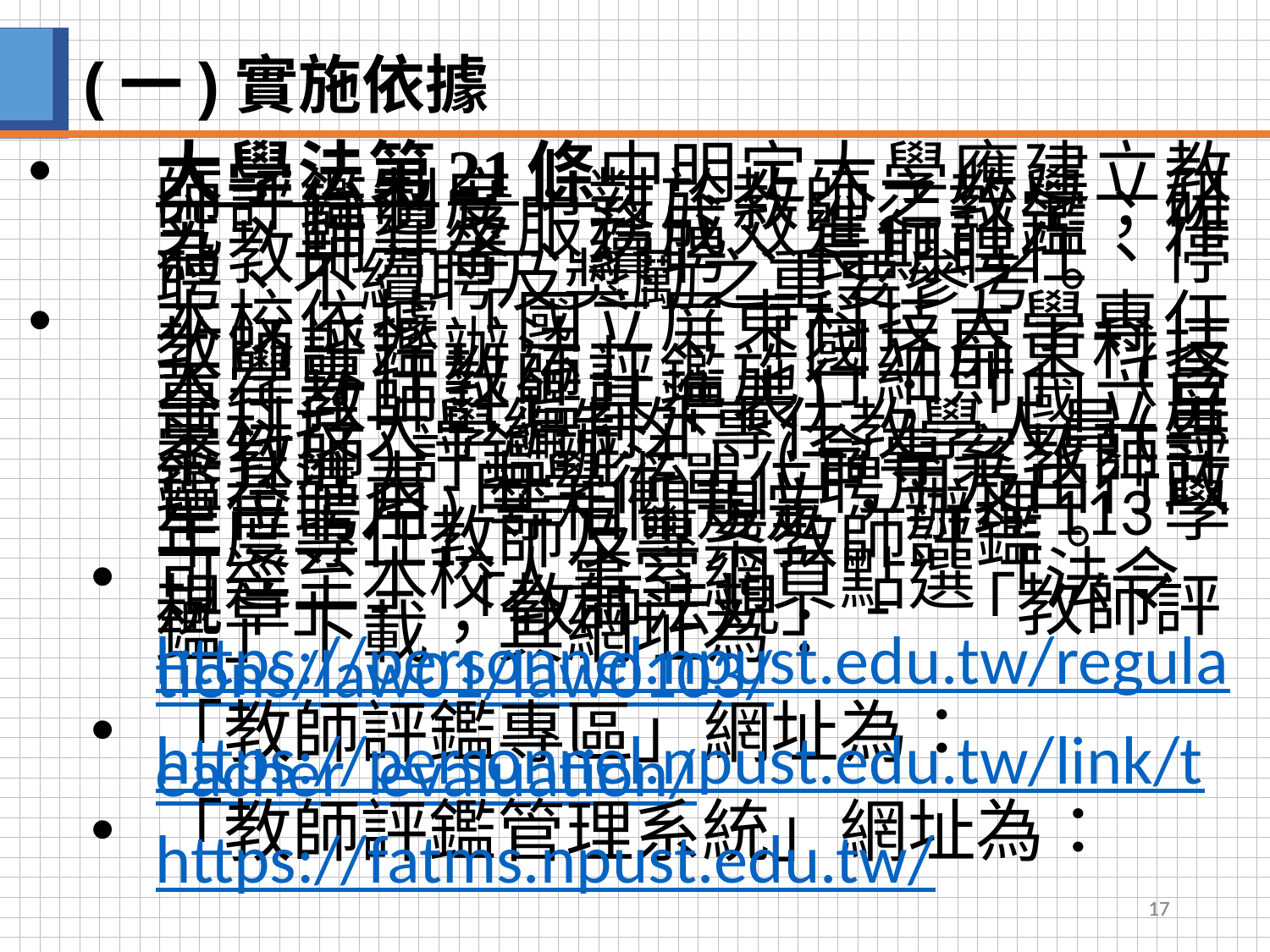

# (一)實施依據
大學法第21條中明定大學應建立教師評鑑制度，對於教師之教學、研究、輔導及服務成效進行評鑑，作為教師升等、續聘、長期聘任、停聘、不續聘及獎勵之重要參考。
本校依據「國立屏東科技大學專任教師評鑑辦法」、「國立屏東科技大學專任教師評鑑施行細則」（含專任教師評鑑基準表）；「國立屏東科技大學編制外專任教學人員(專案教師)評鑑辦法」(含專案教師評鑑基準表-由學術單位聘用及由行政單位聘用) 等相關規定，辦理113學年度專任教師及專案教師評鑑。
可逕至本校人事室網頁點選「法令規章」- 「教師法規」- 「教師評鑑」下載，其網址為：https://personnel.npust.edu.tw/regulations/law01/law0103/
「教師評鑑專區」網址為： https://personnel.npust.edu.tw/link/teacher_evaluation/
「教師評鑑管理系統」網址為：https://fatms.npust.edu.tw/
17